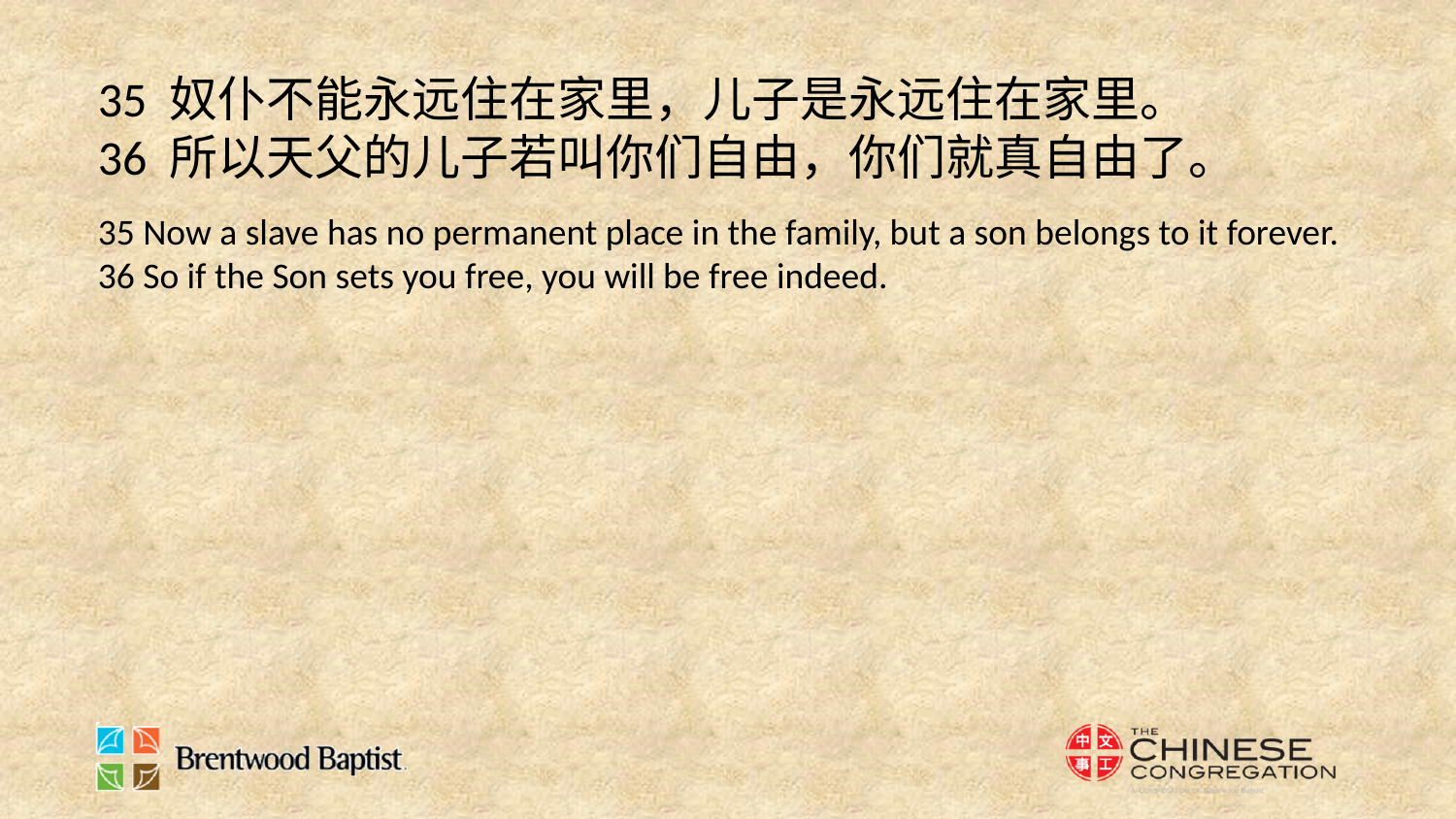

35 奴仆不能永远住在家里，儿子是永远住在家里。
36 所以天父的儿子若叫你们自由，你们就真自由了。

35 Now a slave has no permanent place in the family, but a son belongs to it forever.
36 So if the Son sets you free, you will be free indeed.